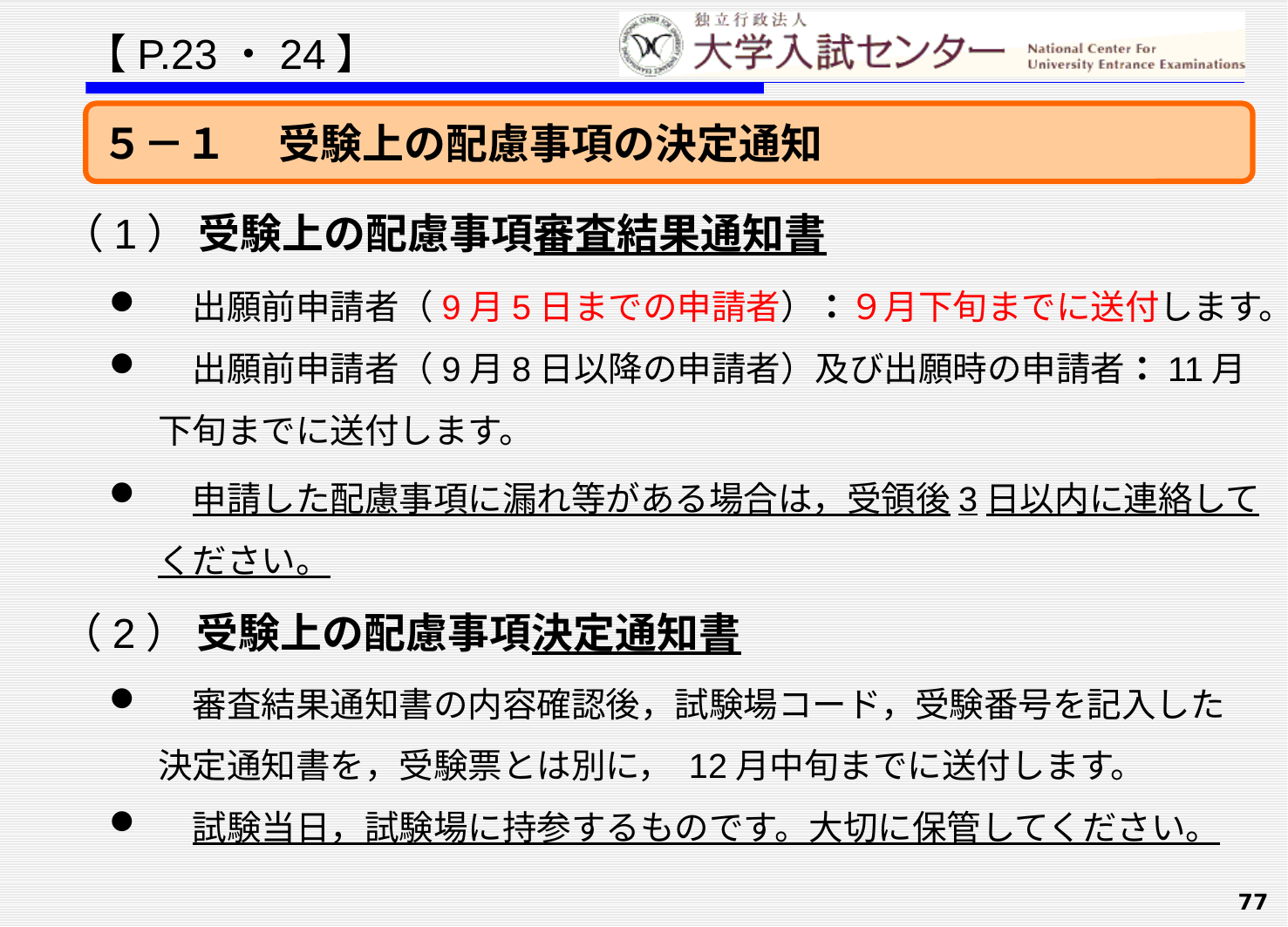

【P.23・24】
５－１　 受験上の配慮事項の決定通知
   （1） 受験上の配慮事項審査結果通知書

　出願前申請者（9月5日までの申請者）：９月下旬までに送付します。
　出願前申請者（9月8日以降の申請者）及び出願時の申請者：11月下旬までに送付します。
　申請した配慮事項に漏れ等がある場合は，受領後3日以内に連絡してください。

 （2） 受験上の配慮事項決定通知書
　審査結果通知書の内容確認後，試験場コード，受験番号を記入した決定通知書を，受験票とは別に， 12月中旬までに送付します。
　試験当日，試験場に持参するものです。大切に保管してください。

77